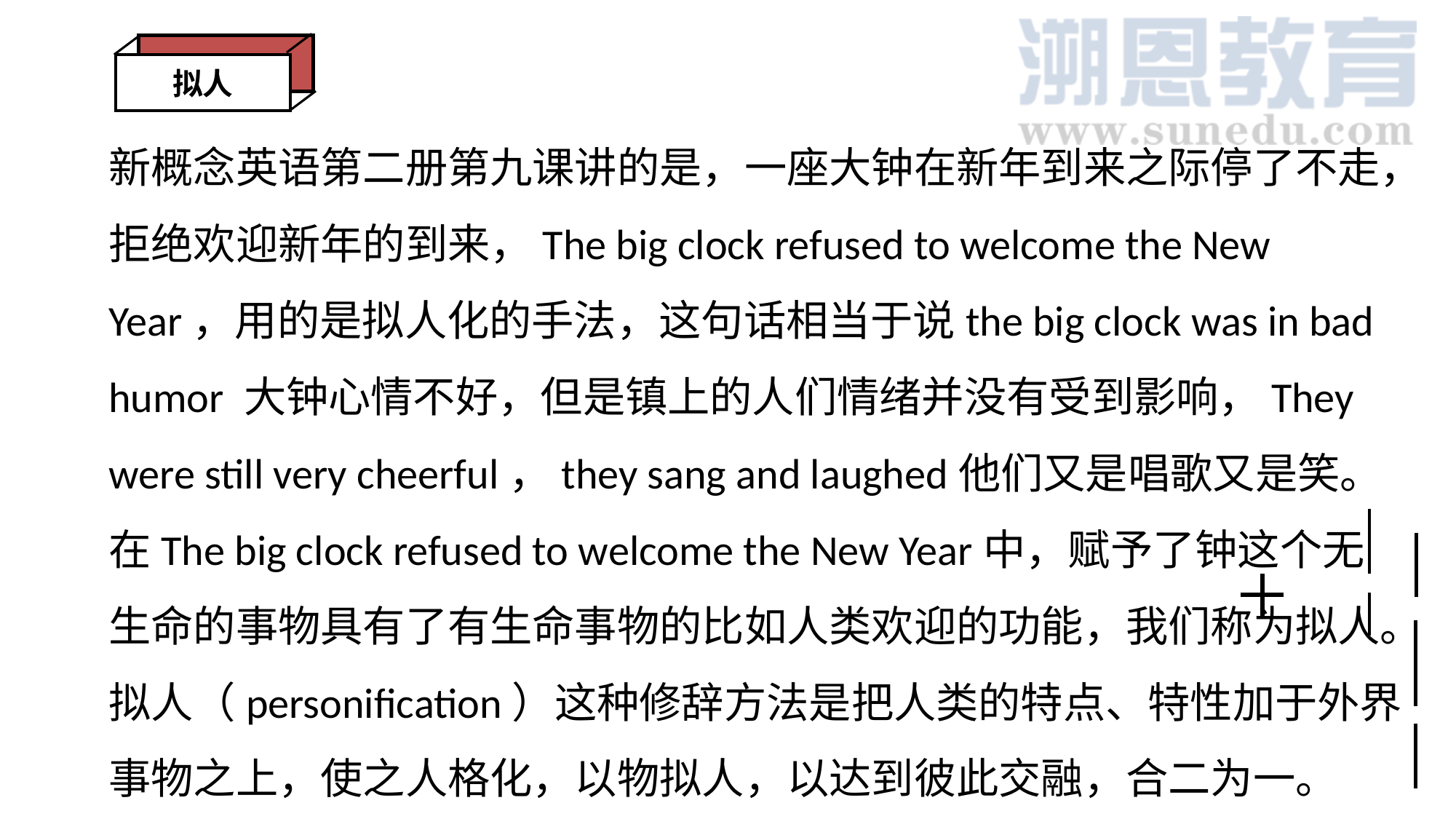

拟人
新概念英语第二册第九课讲的是，一座大钟在新年到来之际停了不走，拒绝欢迎新年的到来，The big clock refused to welcome the New Year，用的是拟人化的手法，这句话相当于说the big clock was in bad humor 大钟心情不好，但是镇上的人们情绪并没有受到影响，They were still very cheerful，they sang and laughed他们又是唱歌又是笑。在The big clock refused to welcome the New Year中，赋予了钟这个无生命的事物具有了有生命事物的比如人类欢迎的功能，我们称为拟人。拟人（personification）这种修辞方法是把人类的特点、特性加于外界事物之上，使之人格化，以物拟人，以达到彼此交融，合二为一。